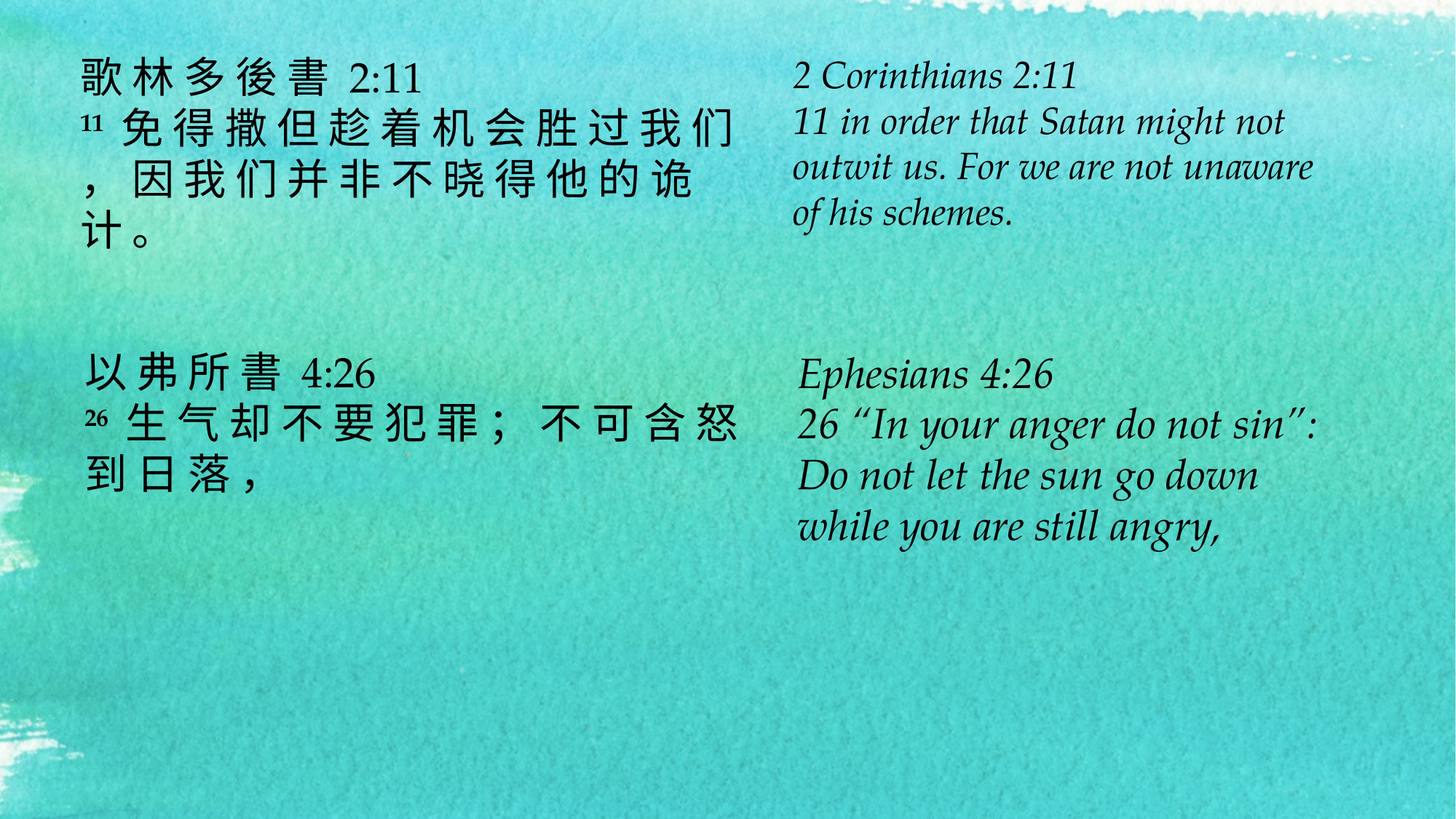

歌 林 多 後 書 2:11
11 免 得 撒 但 趁 着 机 会 胜 过 我 们 ， 因 我 们 并 非 不 晓 得 他 的 诡 计 。
2 Corinthians 2:11
11 in order that Satan might not outwit us. For we are not unaware of his schemes.
以 弗 所 書 4:26
26 生 气 却 不 要 犯 罪 ； 不 可 含 怒 到 日 落 ，
Ephesians 4:26
26 “In your anger do not sin”: Do not let the sun go down while you are still angry,